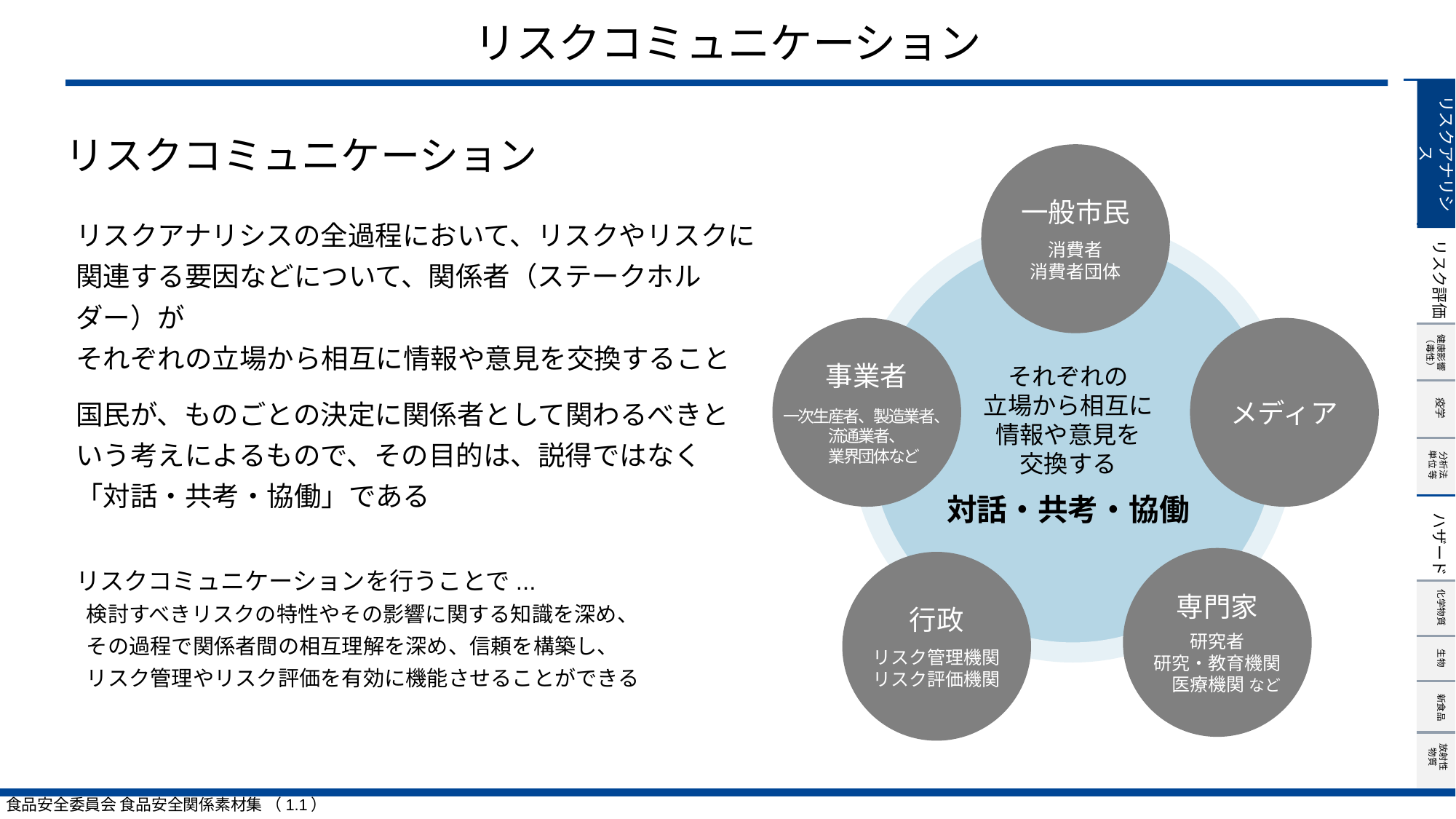

# リスクコミュニケーション
リスクアナリシス
リスクコミュニケーション

リスクアナリシスの全過程において、リスクやリスクに
関連する要因などについて、関係者（ステークホルダー）が
それぞれの立場から相互に情報や意見を交換すること
国民が、ものごとの決定に関係者として関わるべきと
いう考えによるもので、その目的は、説得ではなく
「対話・共考・協働」である

リスクコミュニケーションを行うことで...
検討すべきリスクの特性やその影響に関する知識を深め、
その過程で関係者間の相互理解を深め、信頼を構築し、
リスク管理やリスク評価を有効に機能させることができる

一般市民

消費者
消費者団体

事業者

一次生産者、製造業者、
流通業者、
　業界団体など
メディア
それぞれの
立場から相互に
情報や意見を
交換する
対話・共考・協働
専門家

研究者
研究・教育機関
　医療機関 など
行政

リスク管理機関
リスク評価機関